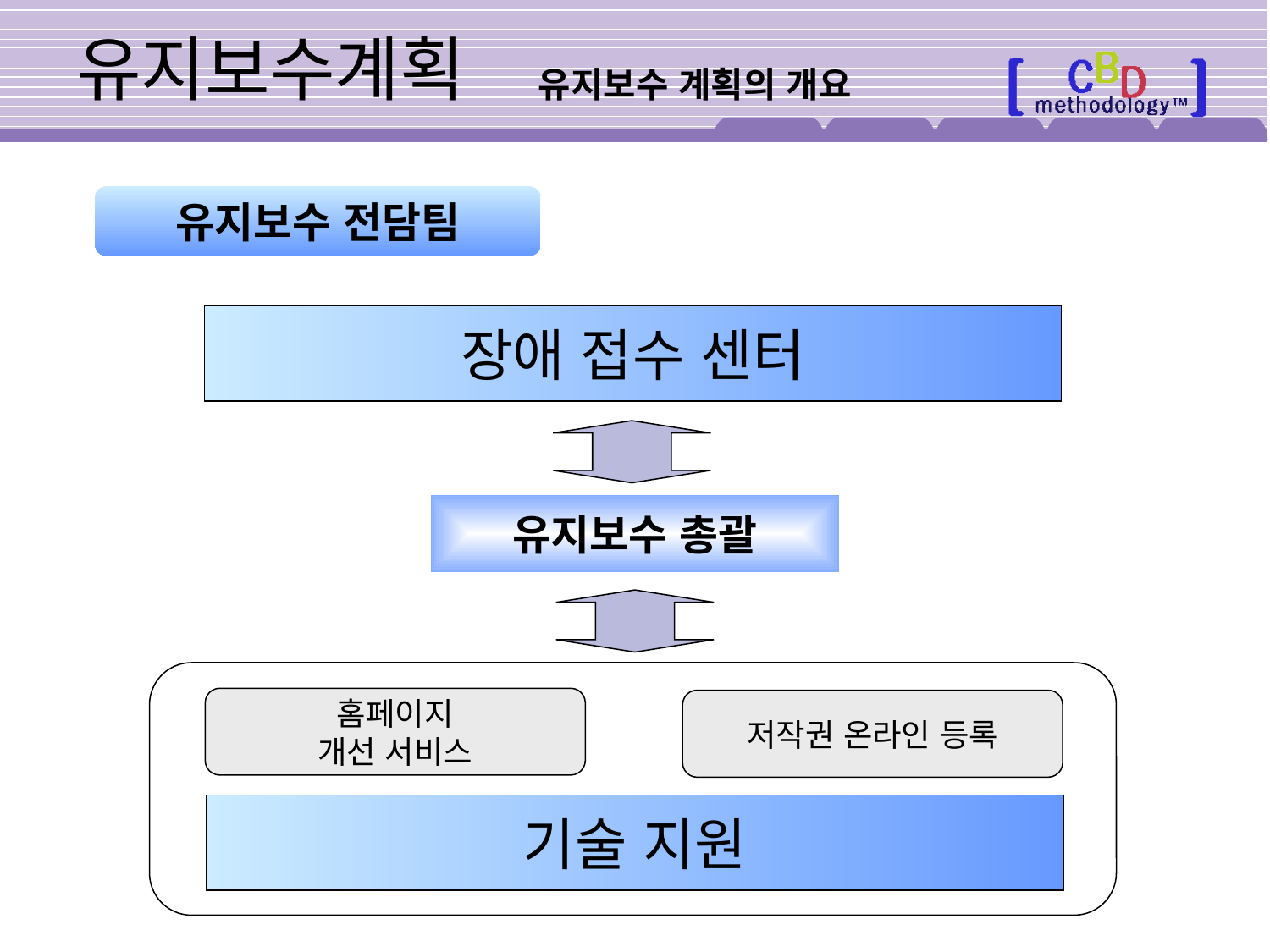

# 유지보수계획
유지보수 계획의 개요
유지보수 전담팀
장애 접수 센터

유지보수 총괄

홈페이지
개선 서비스
저작권 온라인 등록
기술 지원